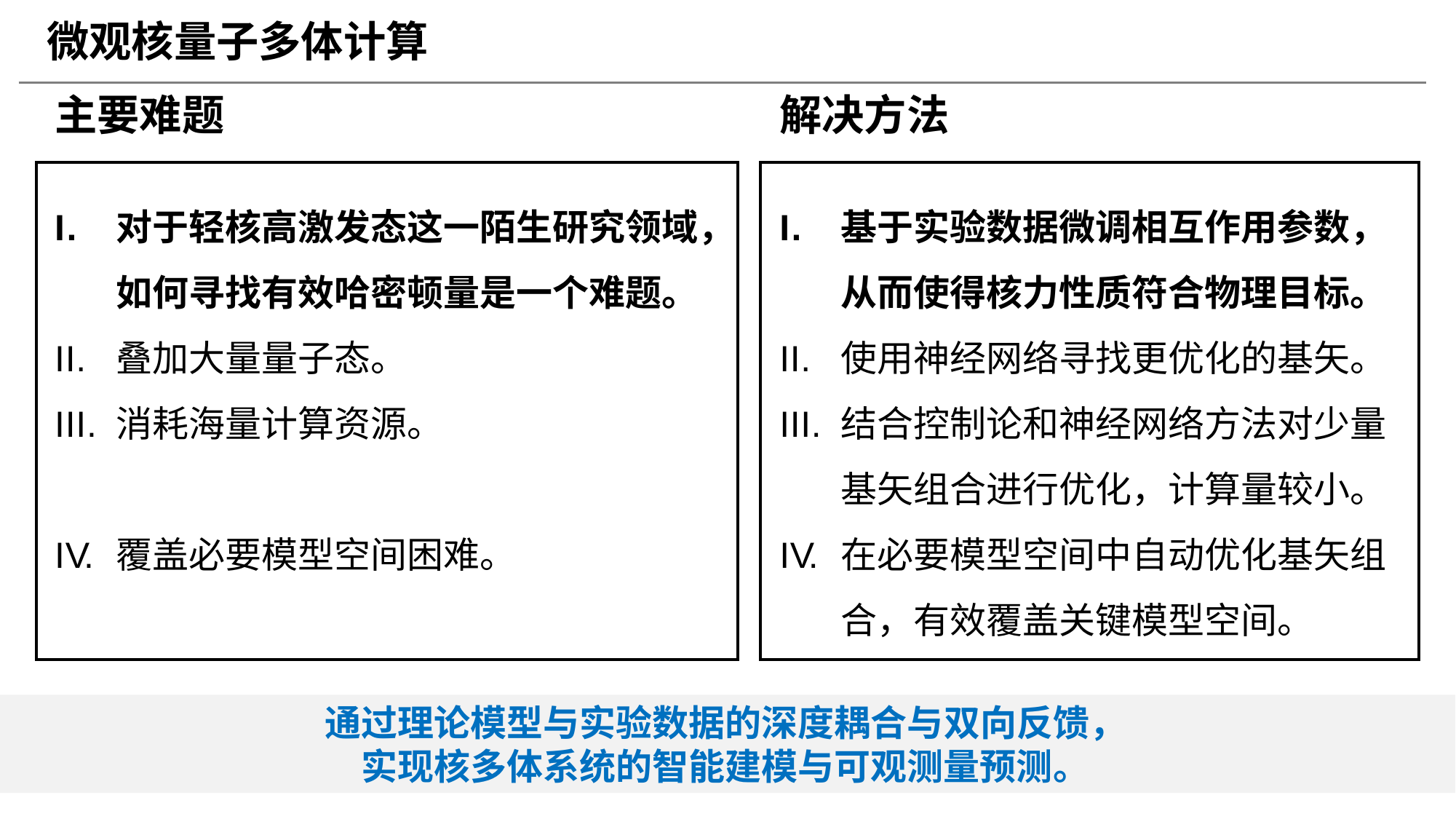

微观核量子多体计算
主要难题
解决方法

对于轻核高激发态这一陌生研究领域，如何寻找有效哈密顿量是一个难题。
叠加大量量子态。
消耗海量计算资源。

覆盖必要模型空间困难。
基于实验数据微调相互作用参数，从而使得核力性质符合物理目标。
使用神经网络寻找更优化的基矢。
结合控制论和神经网络方法对少量基矢组合进行优化，计算量较小。
在必要模型空间中自动优化基矢组合，有效覆盖关键模型空间。
通过理论模型与实验数据的深度耦合与双向反馈，
实现核多体系统的智能建模与可观测量预测。